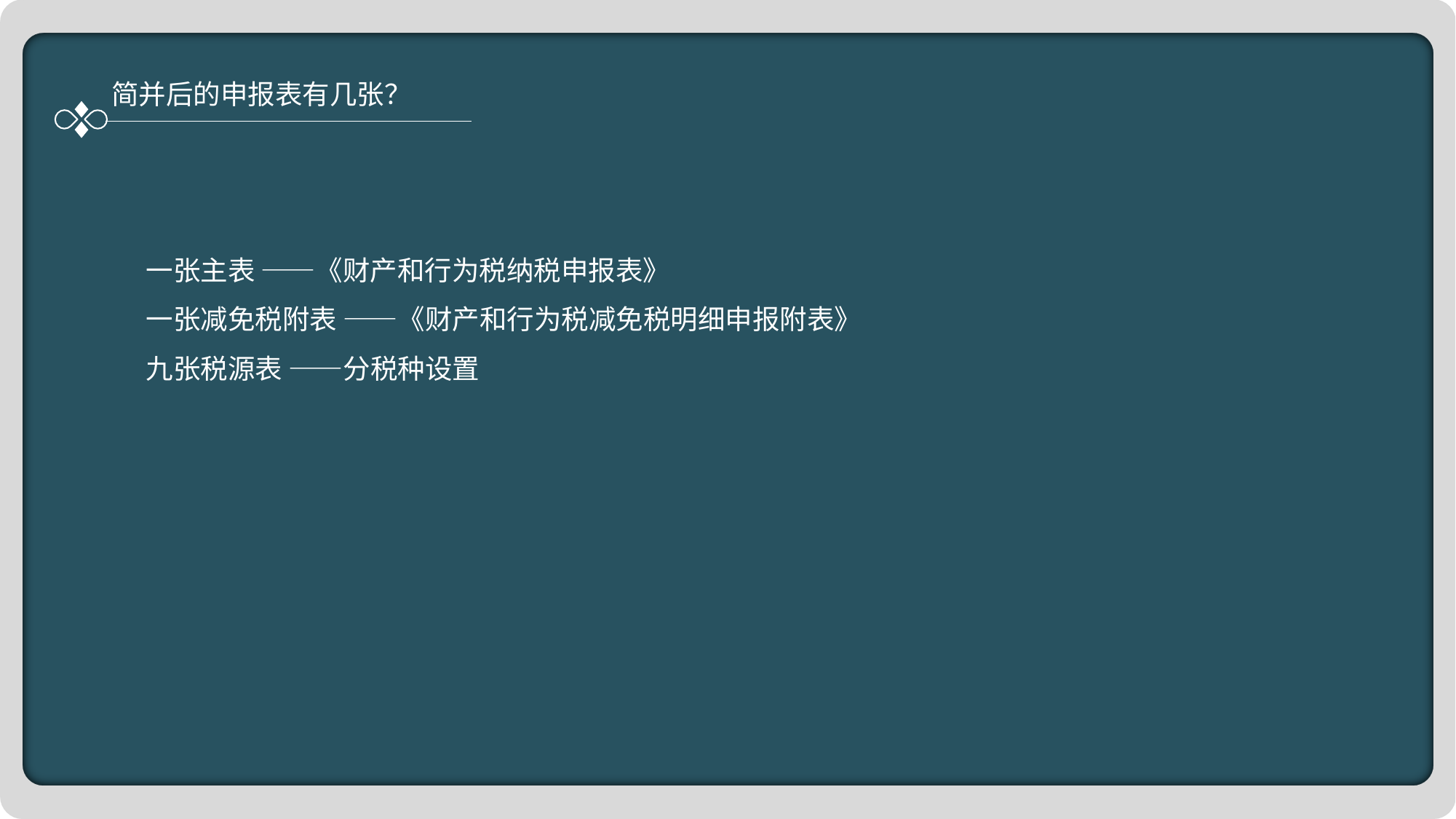

简并后的申报表有几张？

一张主表 ——《财产和行为税纳税申报表》
一张减免税附表 ——《财产和行为税减免税明细申报附表》
九张税源表 ——分税种设置